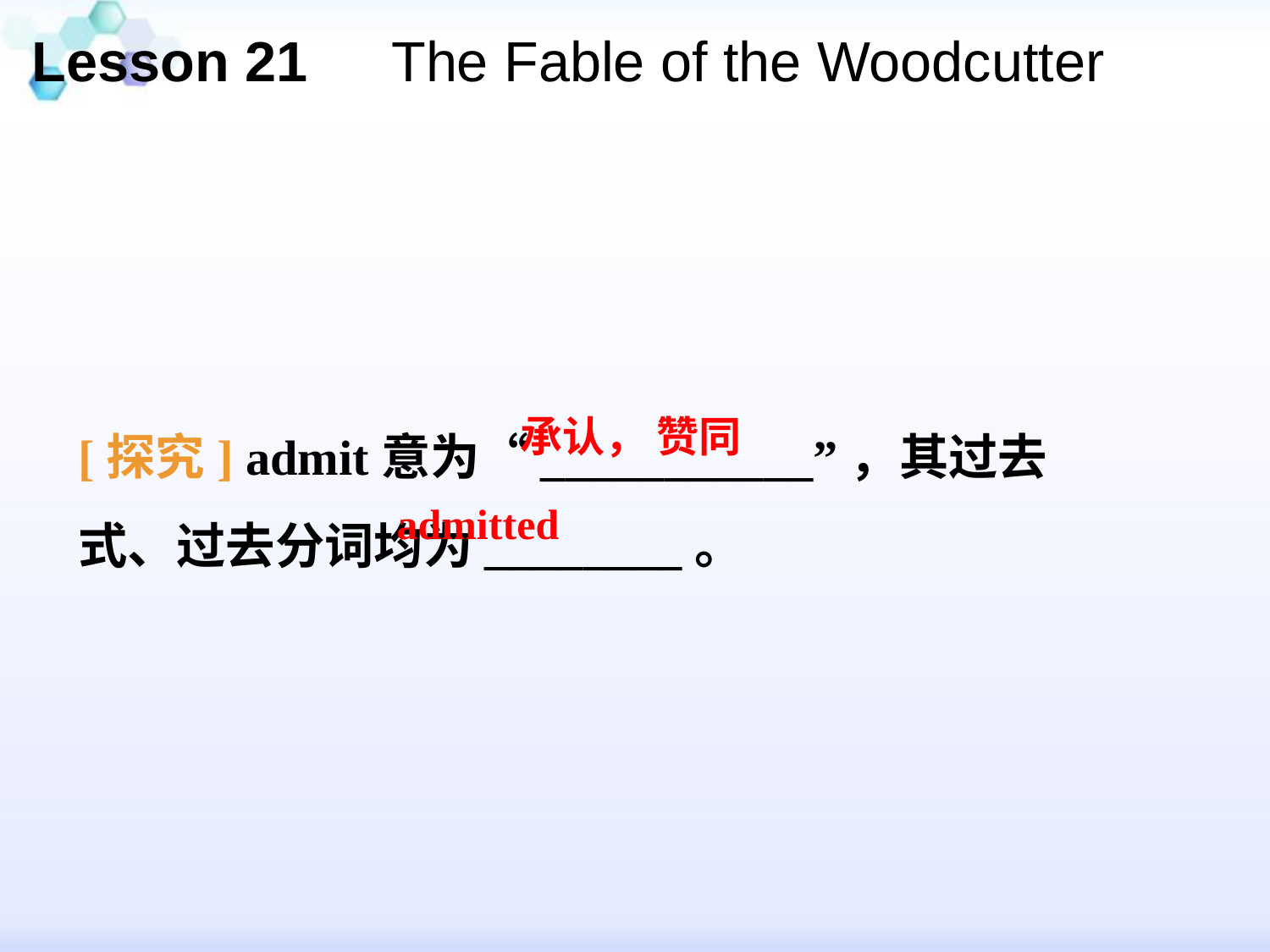

Lesson 21　The Fable of the Woodcutter
[探究] admit意为“___________”，其过去式、过去分词均为________。
承认， 赞同
admitted